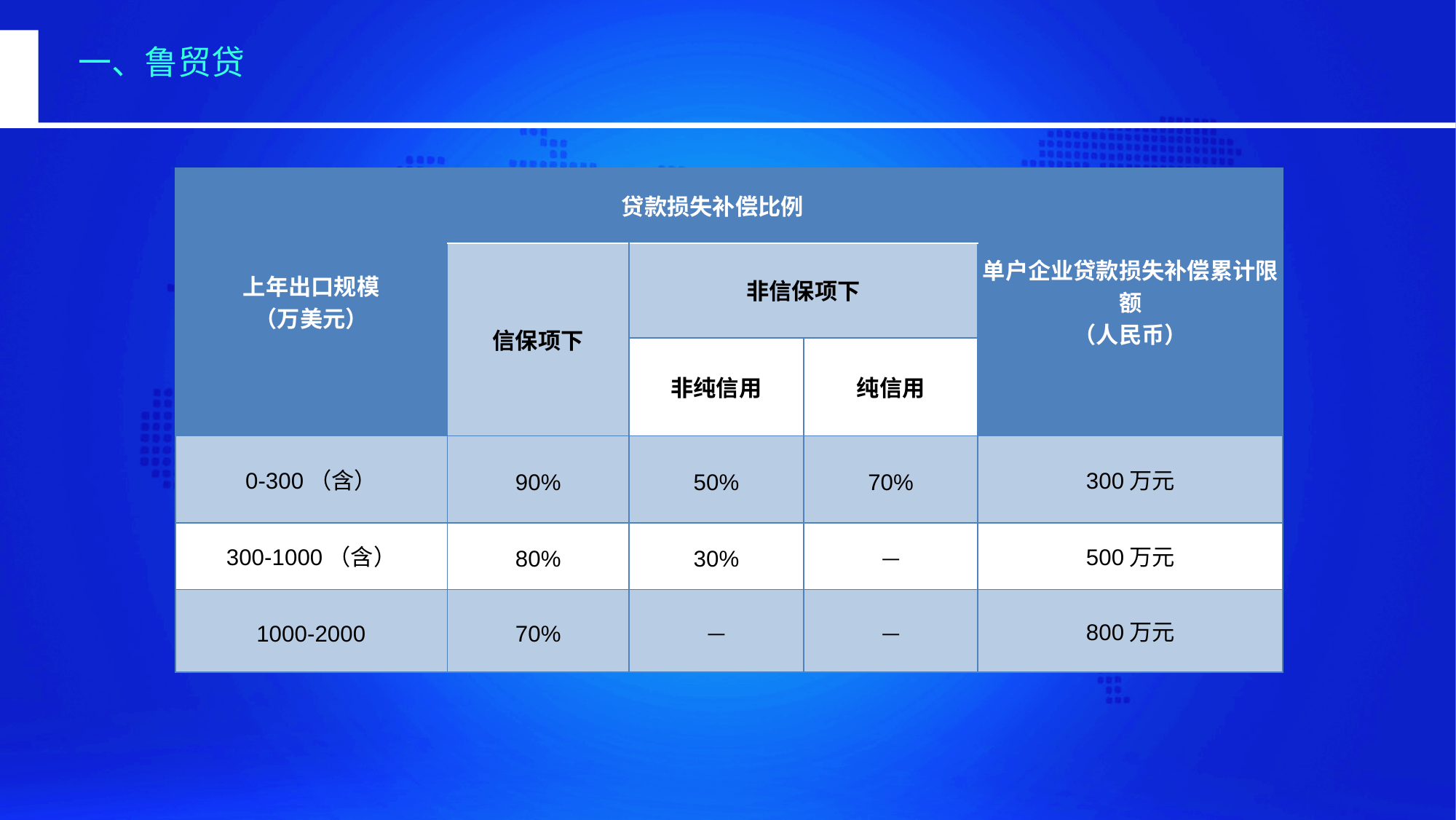

一、鲁贸贷

| 上年出口规模 （万美元） | 贷款损失补偿比例 |  |  | 单户企业贷款损失补偿累计限额 （人民币） |
| --- | --- | --- | --- | --- |
|  | 信保项下 | 非信保项下 |  |  |
|  |  | 非纯信用 | 纯信用 |  |
| 0-300（含） | 90% | 50% | 70% | 300万元 |
| 300-1000（含） | 80% | 30% | — | 500万元 |
| 1000-2000 | 70% | — | — | 800万元 |